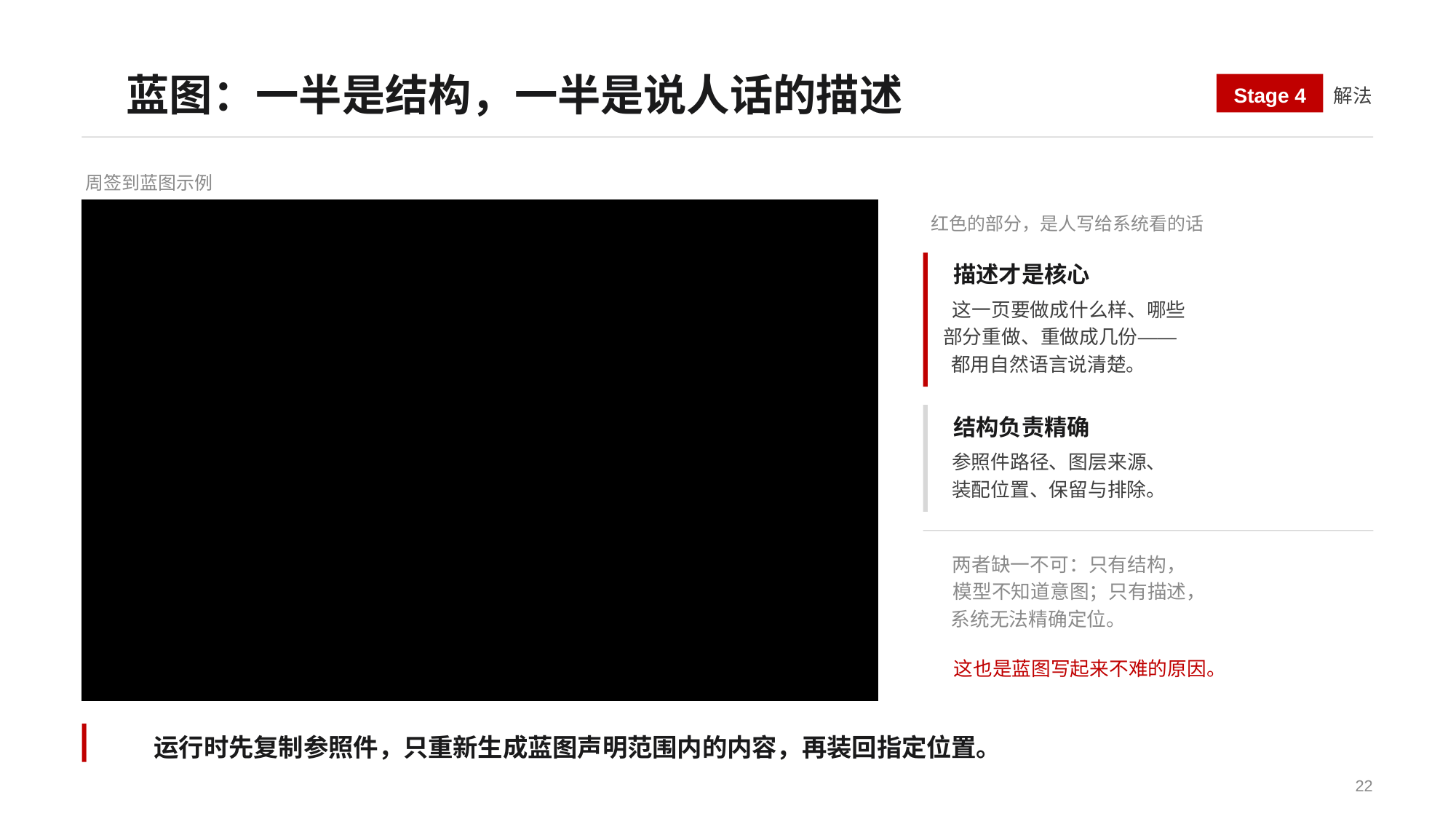

蓝图：一半是结构，一半是说人话的描述

Stage 4
解法

周签到蓝图示例

红色的部分，是人写给系统看的话

描述才是核心
这一页要做成什么样、哪些
部分重做、重做成几份——
都用自然语言说清楚。

结构负责精确
参照件路径、图层来源、
装配位置、保留与排除。

两者缺一不可：只有结构，
模型不知道意图；只有描述，
系统无法精确定位。
这也是蓝图写起来不难的原因。

运行时先复制参照件，只重新生成蓝图声明范围内的内容，再装回指定位置。
22